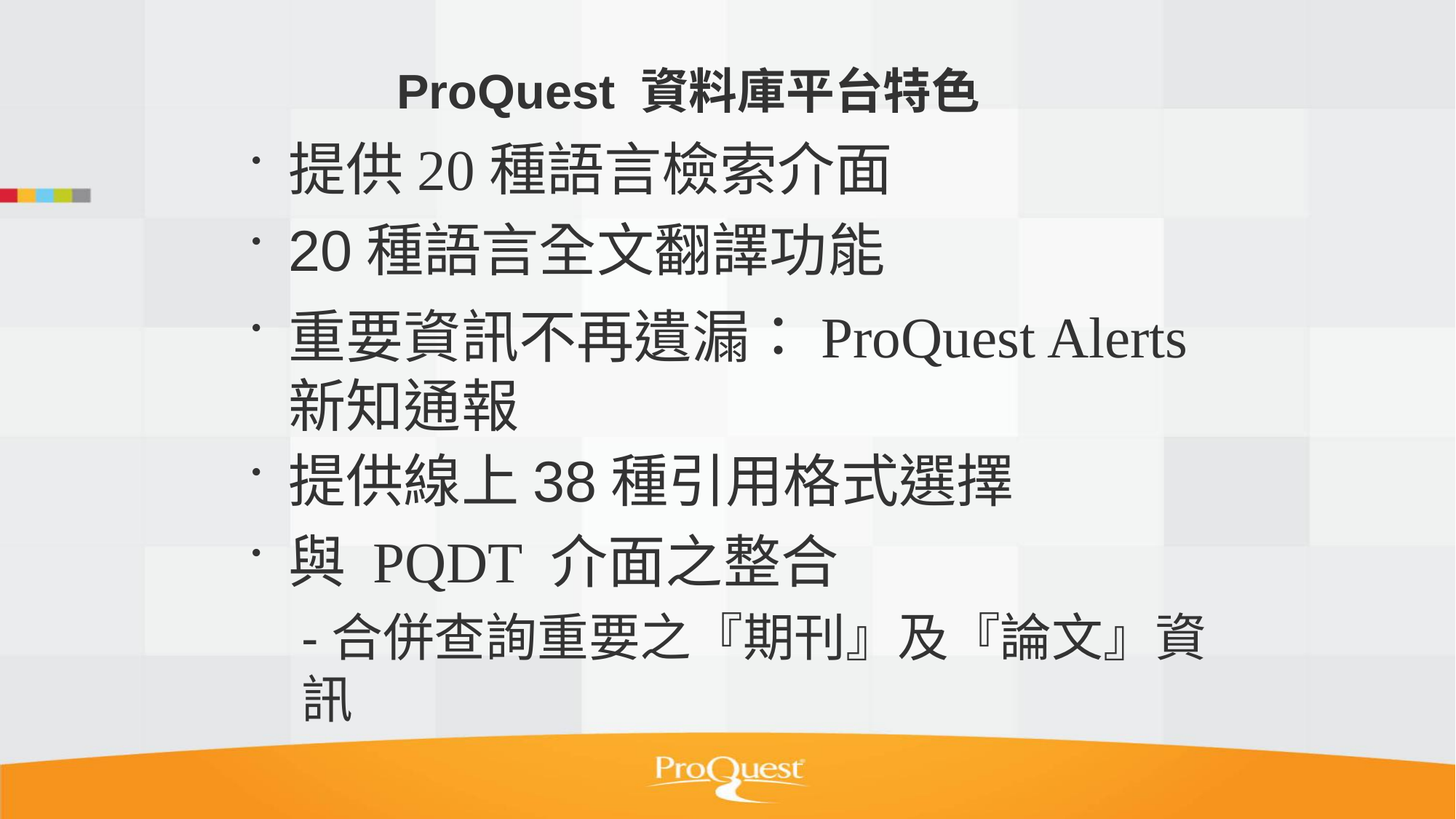

# ProQuest 資料庫平台特色
提供20種語言檢索介面
20種語言全文翻譯功能
重要資訊不再遺漏：ProQuest Alerts 新知通報
提供線上38種引用格式選擇
與 PQDT 介面之整合
-合併查詢重要之『期刊』及『論文』資訊